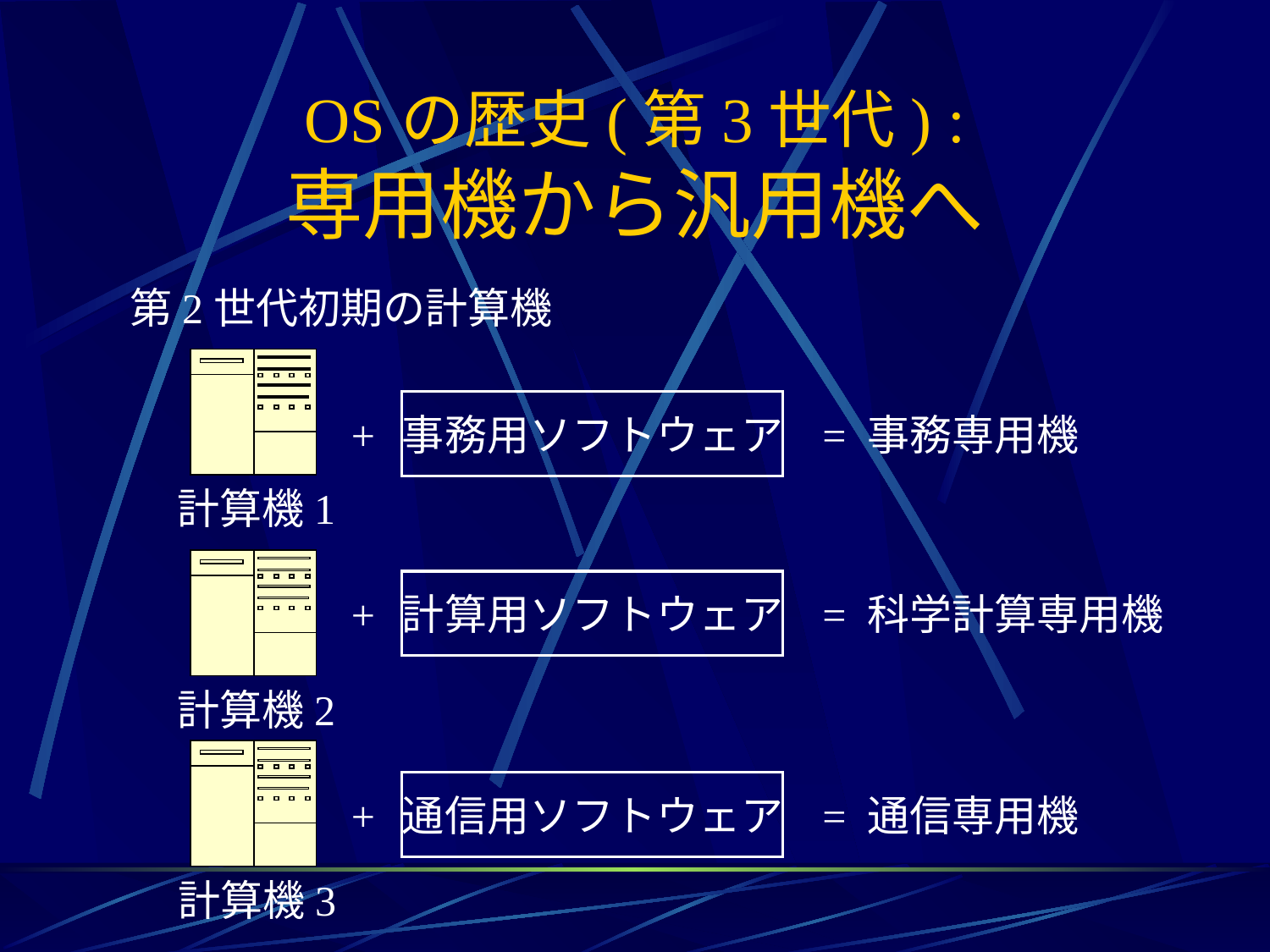

# OSの歴史(第3世代) : 専用機から汎用機へ
第2世代初期の計算機

計算機1
事務用ソフトウェア
+
= 事務専用機

計算機2
計算用ソフトウェア
+
= 科学計算専用機

計算機3
通信用ソフトウェア
+
= 通信専用機